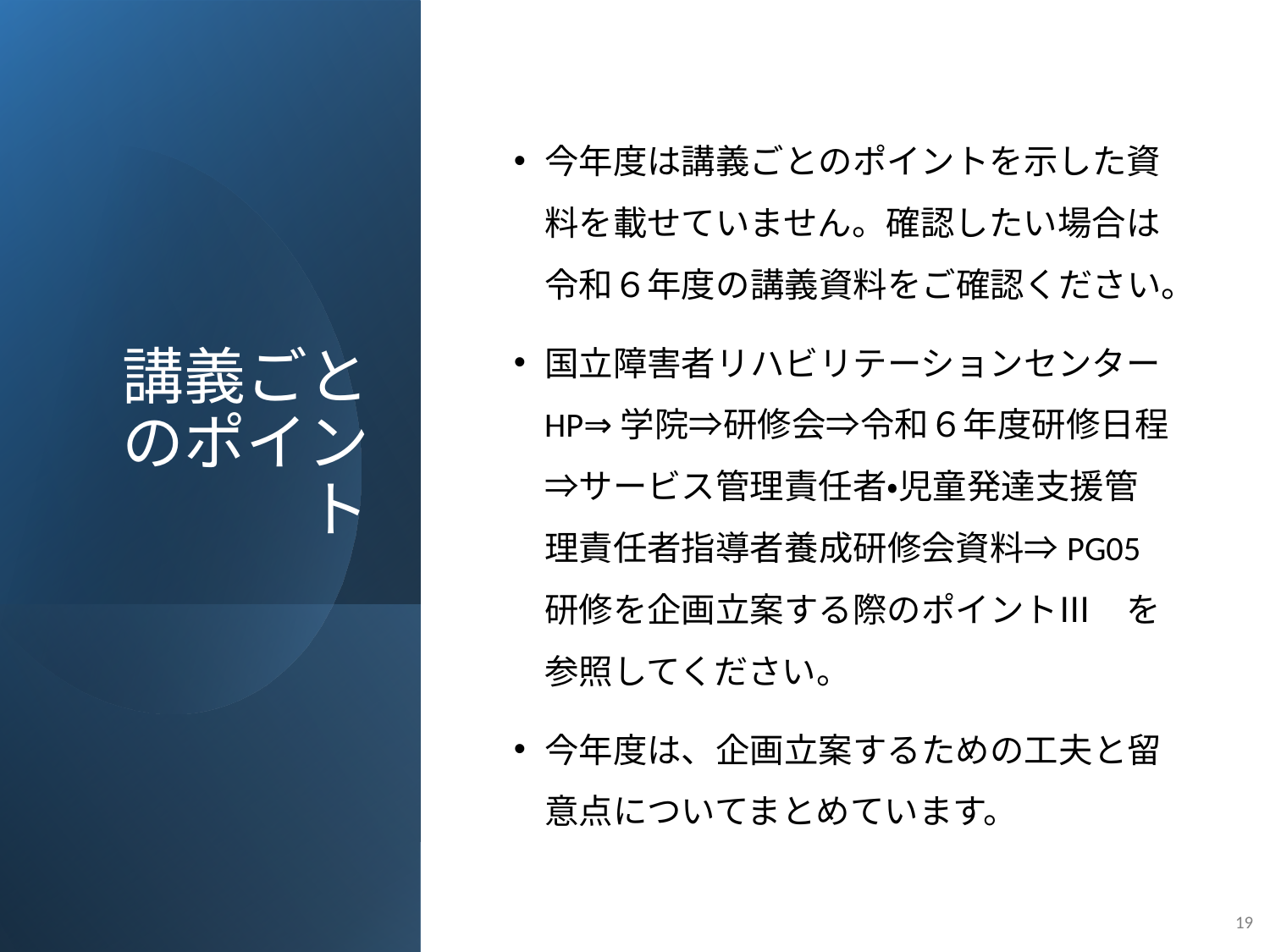

# 講義ごとのポイント
今年度は講義ごとのポイントを示した資料を載せていません。確認したい場合は令和６年度の講義資料をご確認ください。
国立障害者リハビリテーションセンターHP⇒学院⇒研修会⇒令和６年度研修日程⇒サービス管理責任者・児童発達支援管理責任者指導者養成研修会資料⇒PG05研修を企画立案する際のポイントⅢ　を参照してください。
今年度は、企画立案するための工夫と留意点についてまとめています。

19